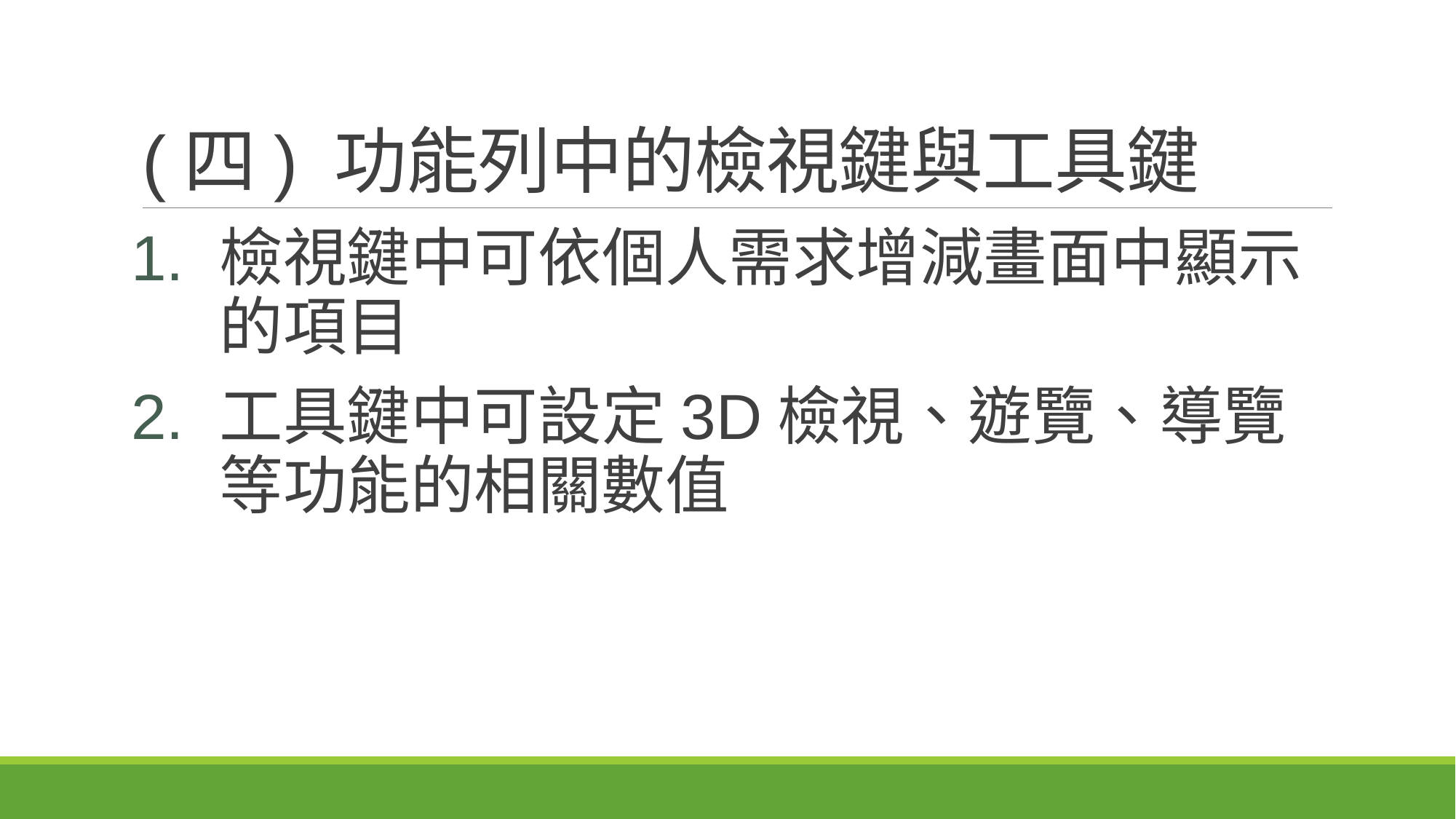

# (四) 功能列中的檢視鍵與工具鍵
檢視鍵中可依個人需求增減畫面中顯示的項目
工具鍵中可設定3D檢視、遊覽、導覽等功能的相關數值